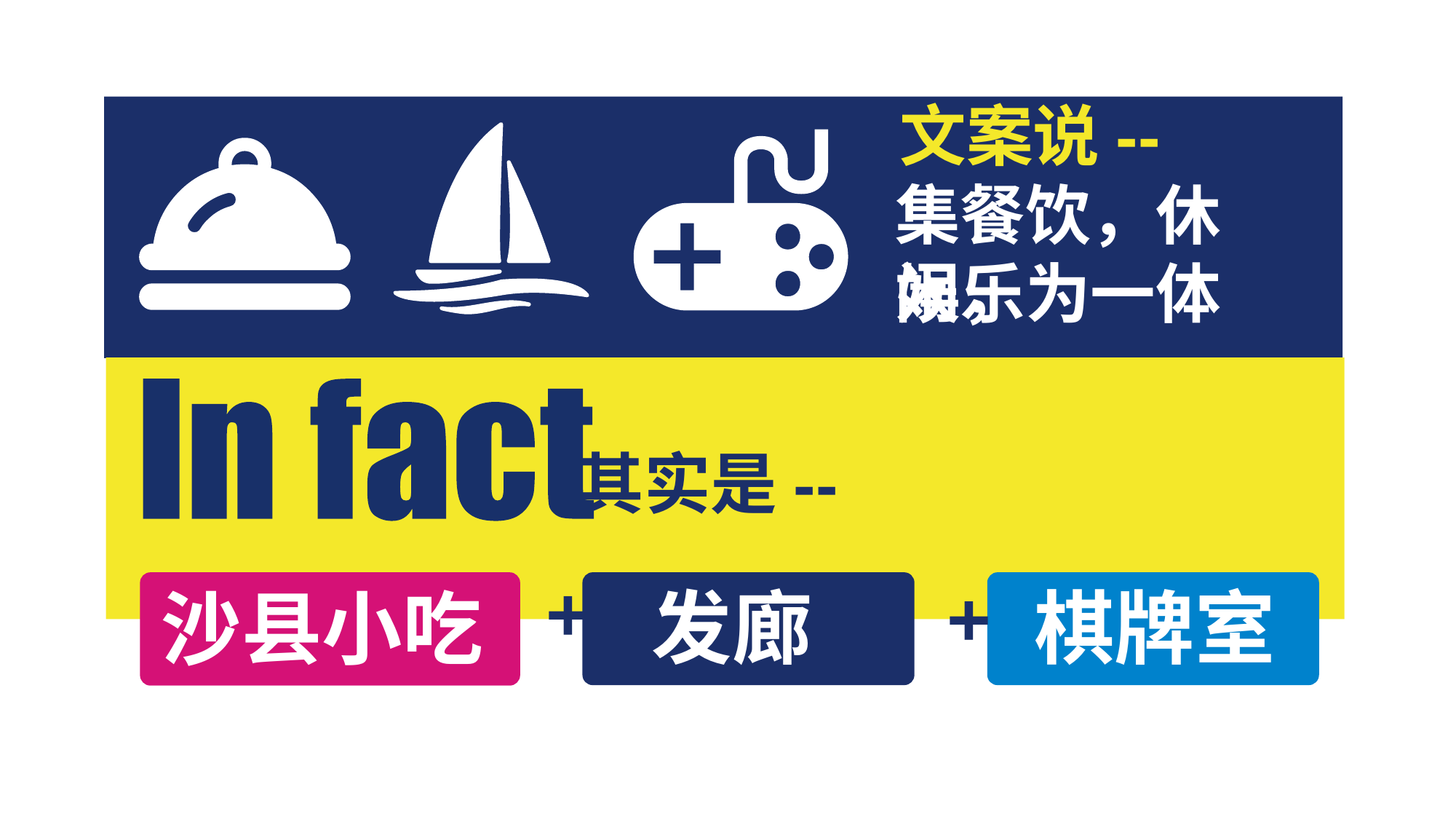

文案说--

集餐饮，休闲，
娱乐为一体

其实是--
+
+

发廊
棋牌室
沙县小吃